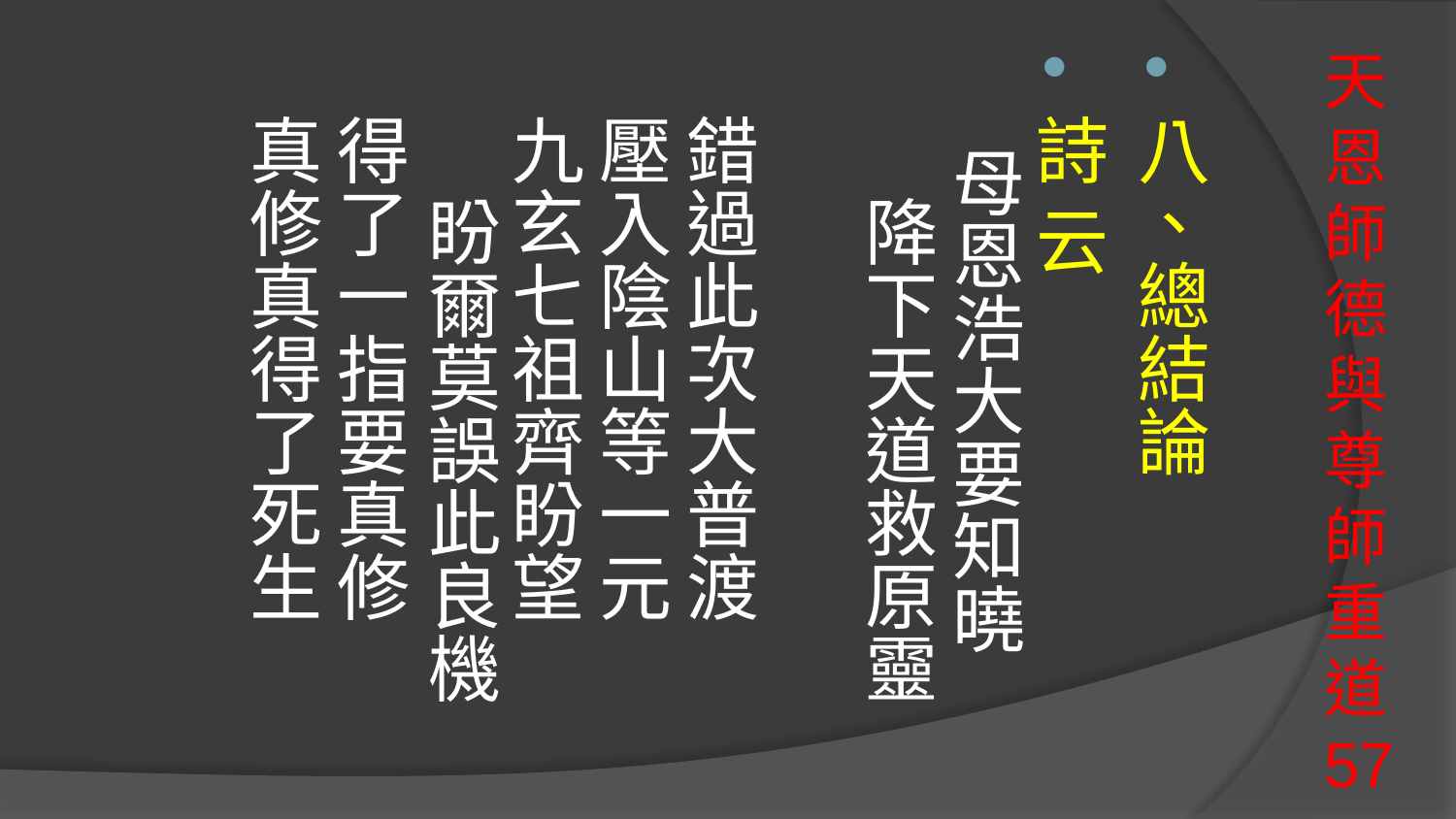

# 天恩師德與尊師重道 57
八、總結論
詩 云                                 母恩浩大要知曉             降下天道救原靈        
錯過此次大普渡         壓入陰山等一元
九玄七祖齊盼望               盼爾莫誤此良機
得了一指要真修          真修真得了死生